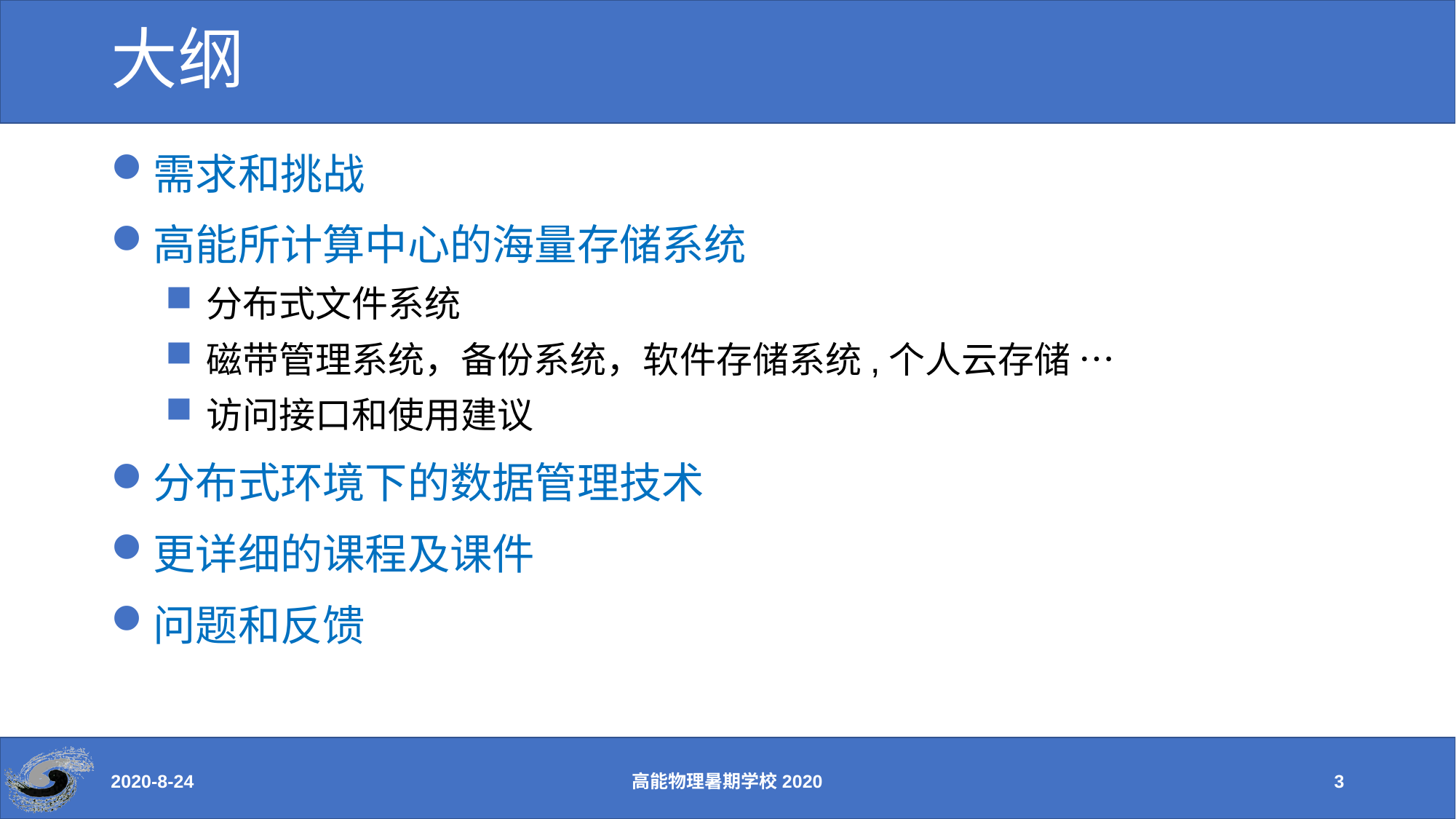

# 大纲
需求和挑战
高能所计算中心的海量存储系统
分布式文件系统
磁带管理系统，备份系统，软件存储系统,个人云存储 …
访问接口和使用建议
分布式环境下的数据管理技术
更详细的课程及课件
问题和反馈

2020-8-24
高能物理暑期学校2020
3